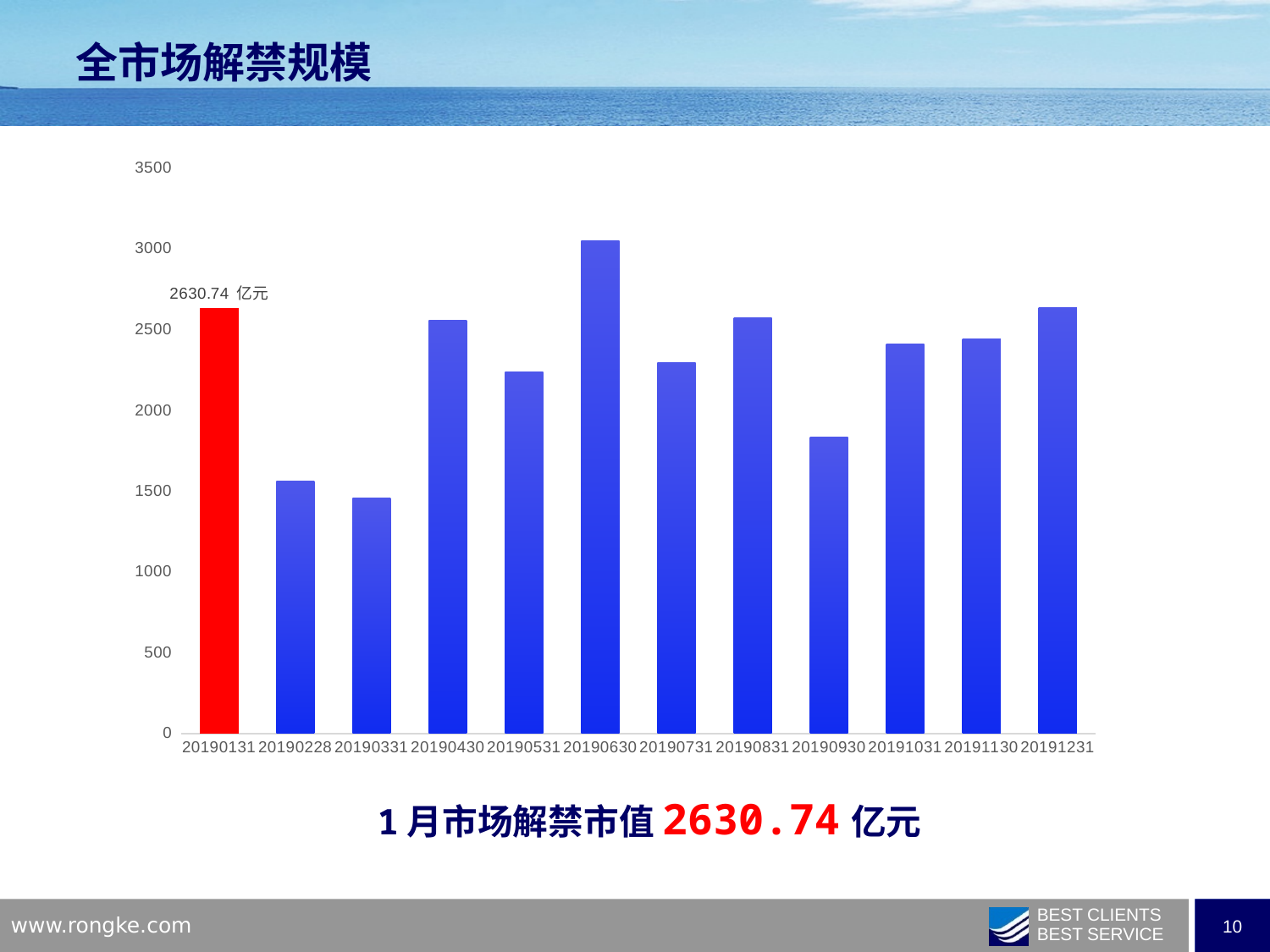

全市场解禁规模

### Chart

| Category | 开始流通市值(亿元) |
|---|---|
| 20190131 | 2630.738984 |
| 20190228 | 1560.489265 |
| 20190331 | 1453.782882 |
| 20190430 | 2554.935976 |
| 20190531 | 2235.533896 |
| 20190630 | 3045.8335420000003 |
| 20190731 | 2293.85992 |
| 20190831 | 2573.714346 |
| 20190930 | 1833.791675 |
| 20191031 | 2409.5503329999997 |
| 20191130 | 2442.001084 |
| 20191231 | 2632.5874670000003 |
1月市场解禁市值2630.74亿元